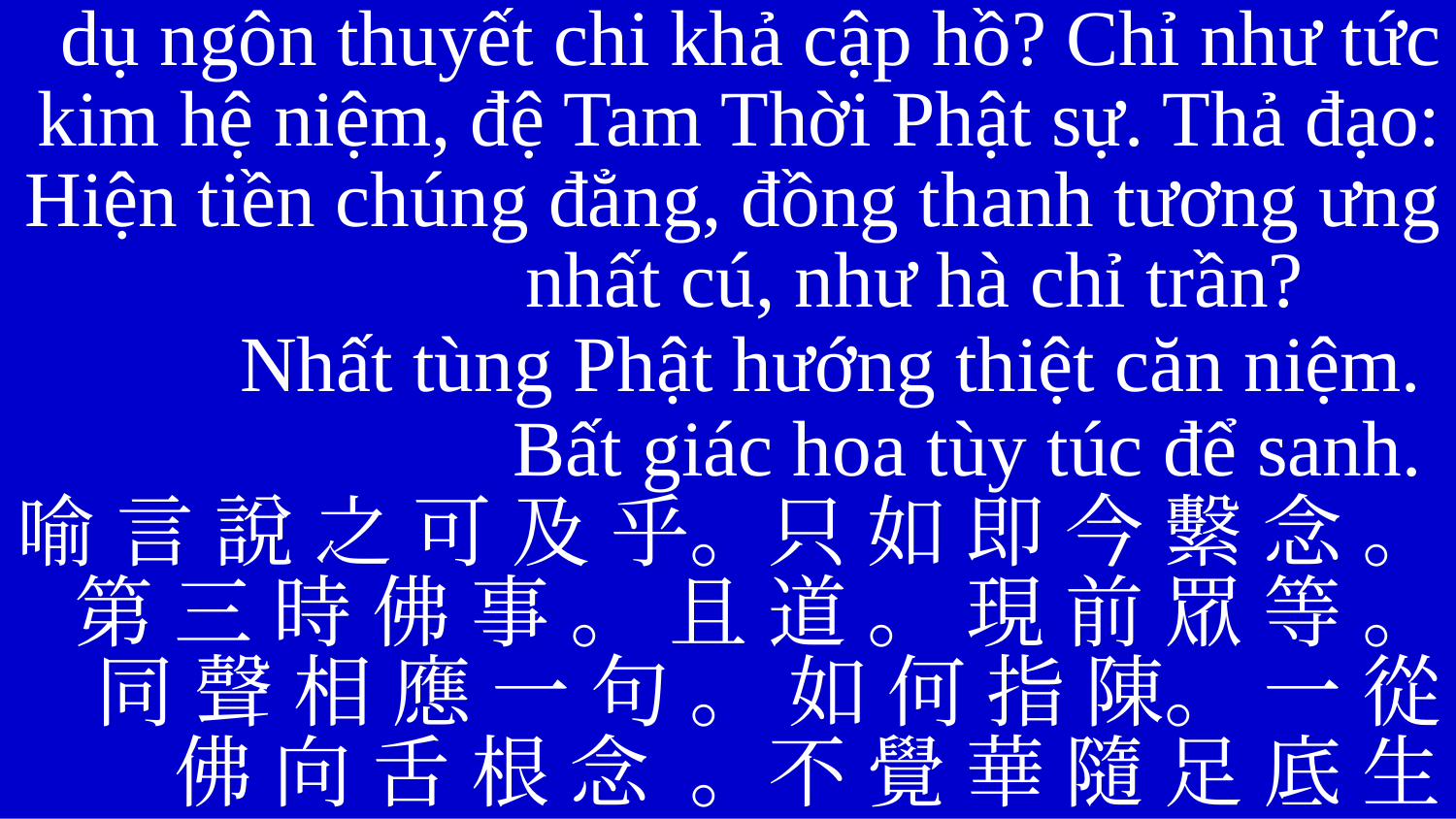

dụ ngôn thuyết chi khả cập hồ? Chỉ như tức kim hệ niệm, đệ Tam Thời Phật sự. Thả đạo: Hiện tiền chúng đẳng, đồng thanh tương ưng nhất cú, như hà chỉ trần?
	Nhất tùng Phật hướng thiệt căn niệm.
	Bất giác hoa tùy túc để sanh.
喻 言 說 之 可 及 乎。只 如 即 今 繫 念 。 第 三 時 佛 事 。 且 道 。 現 前 眾 等 。 同 聲 相 應 一 句 。 如 何 指 陳。 一 從 佛 向 舌 根 念  。不 覺 華 隨 足 底 生